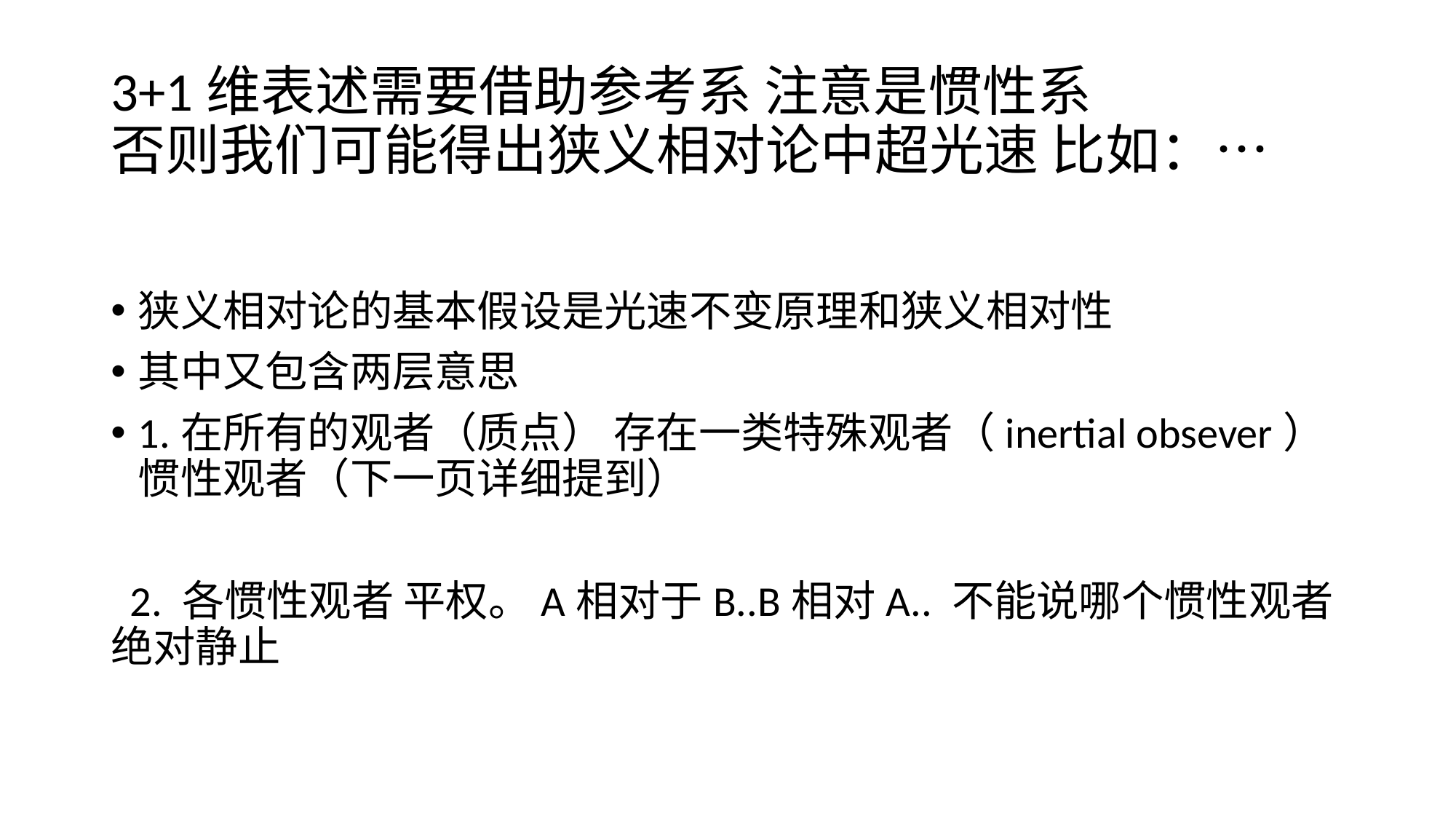

# 3+1维表述需要借助参考系 注意是惯性系 否则我们可能得出狭义相对论中超光速 比如：…

狭义相对论的基本假设是光速不变原理和狭义相对性
其中又包含两层意思
1.在所有的观者（质点） 存在一类特殊观者（inertial obsever）惯性观者（下一页详细提到）

  2. 各惯性观者 平权。A相对于B..B相对A.. 不能说哪个惯性观者绝对静止